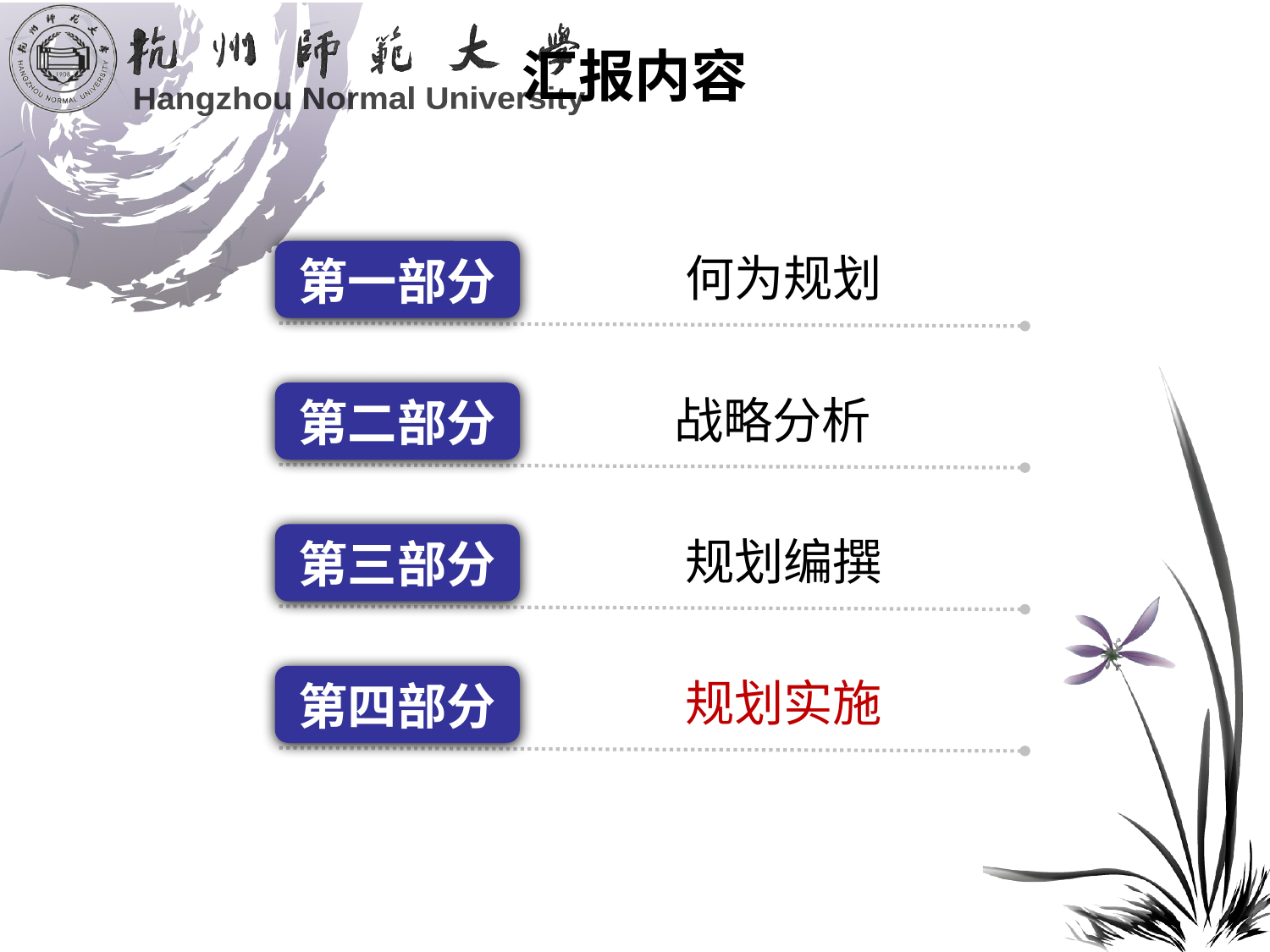

汇报内容
第一部分
 何为规划

第二部分
战略分析

第三部分
 规划编撰

第四部分
 规划实施